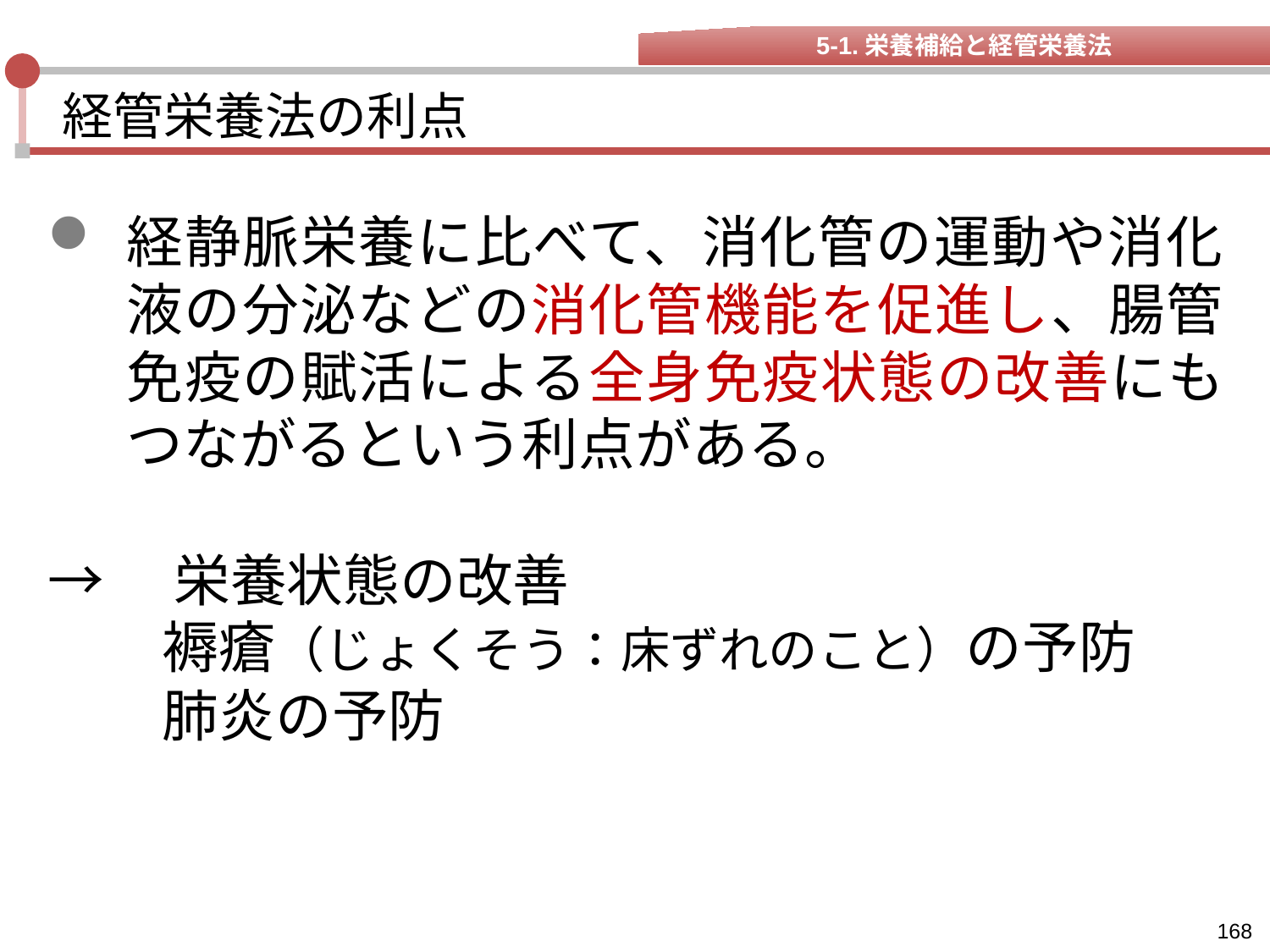

5-1.栄養補給と経管栄養法
# 経管栄養法の利点
経静脈栄養に比べて、消化管の運動や消化液の分泌などの消化管機能を促進し、腸管免疫の賦活による全身免疫状態の改善にもつながるという利点がある。

→　栄養状態の改善
褥瘡（じょくそう：床ずれのこと）の予防
肺炎の予防
168